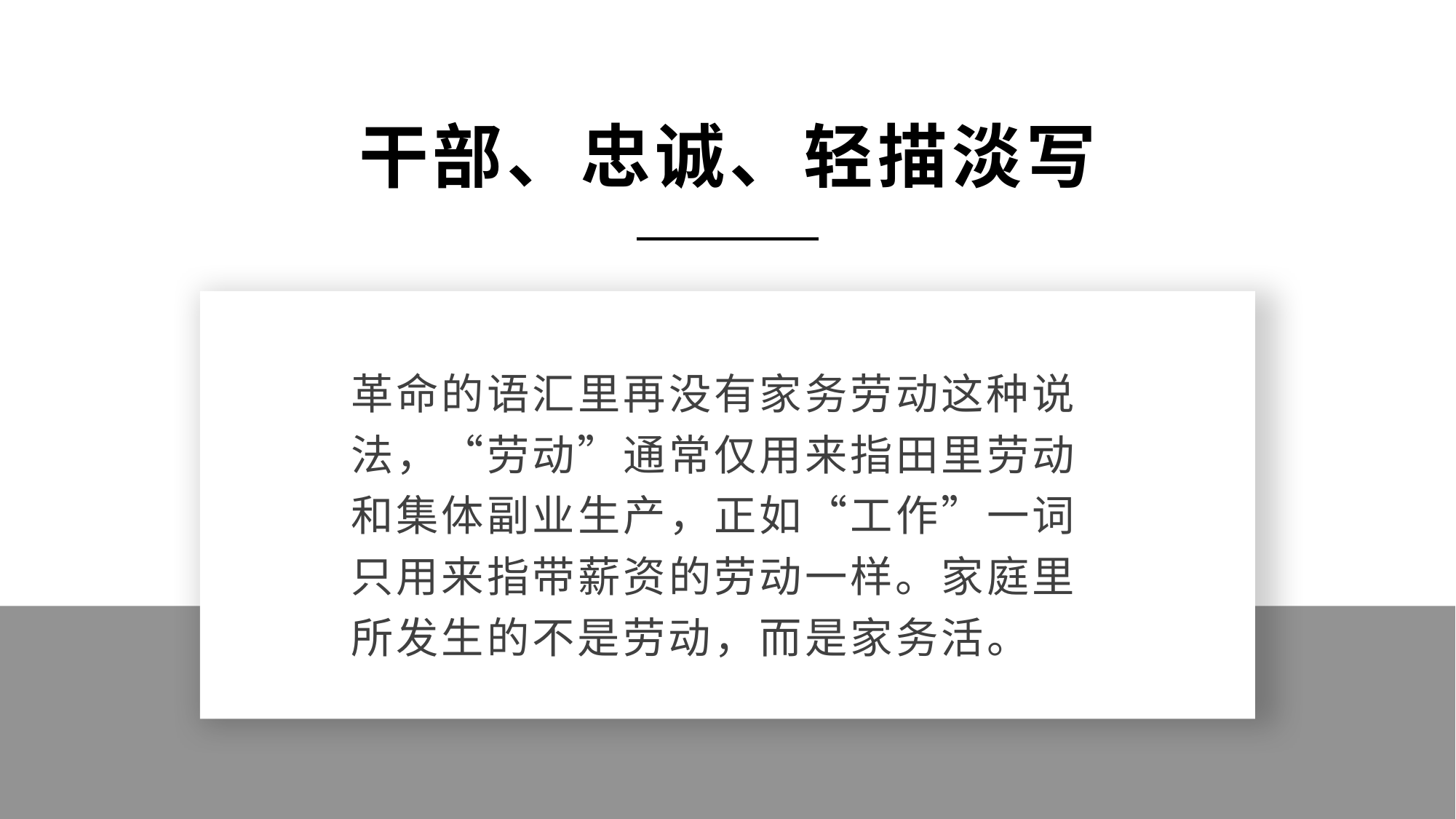

干部、忠诚、轻描淡写

革命的语汇里再没有家务劳动这种说法，“劳动”通常仅用来指田里劳动和集体副业生产，正如“工作”一词只用来指带薪资的劳动一样。家庭里所发生的不是劳动，而是家务活。